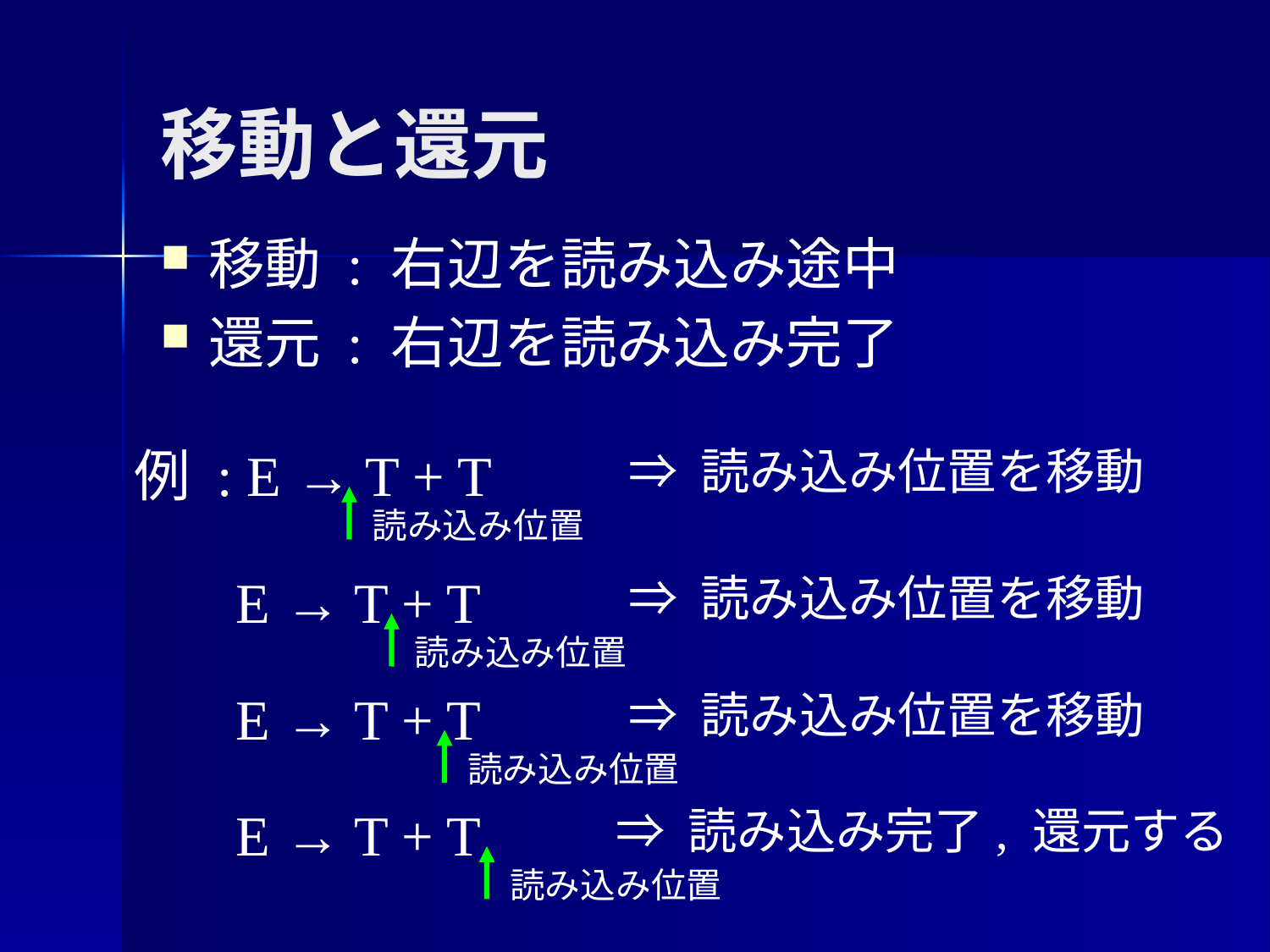

# 移動と還元
移動 : 右辺を読み込み途中
還元 : 右辺を読み込み完了
例 : E → T + T
⇒ 読み込み位置を移動

読み込み位置
E → T + T
⇒ 読み込み位置を移動

読み込み位置
E → T + T
⇒ 読み込み位置を移動

読み込み位置
E → T + T
⇒ 読み込み完了, 還元する

読み込み位置